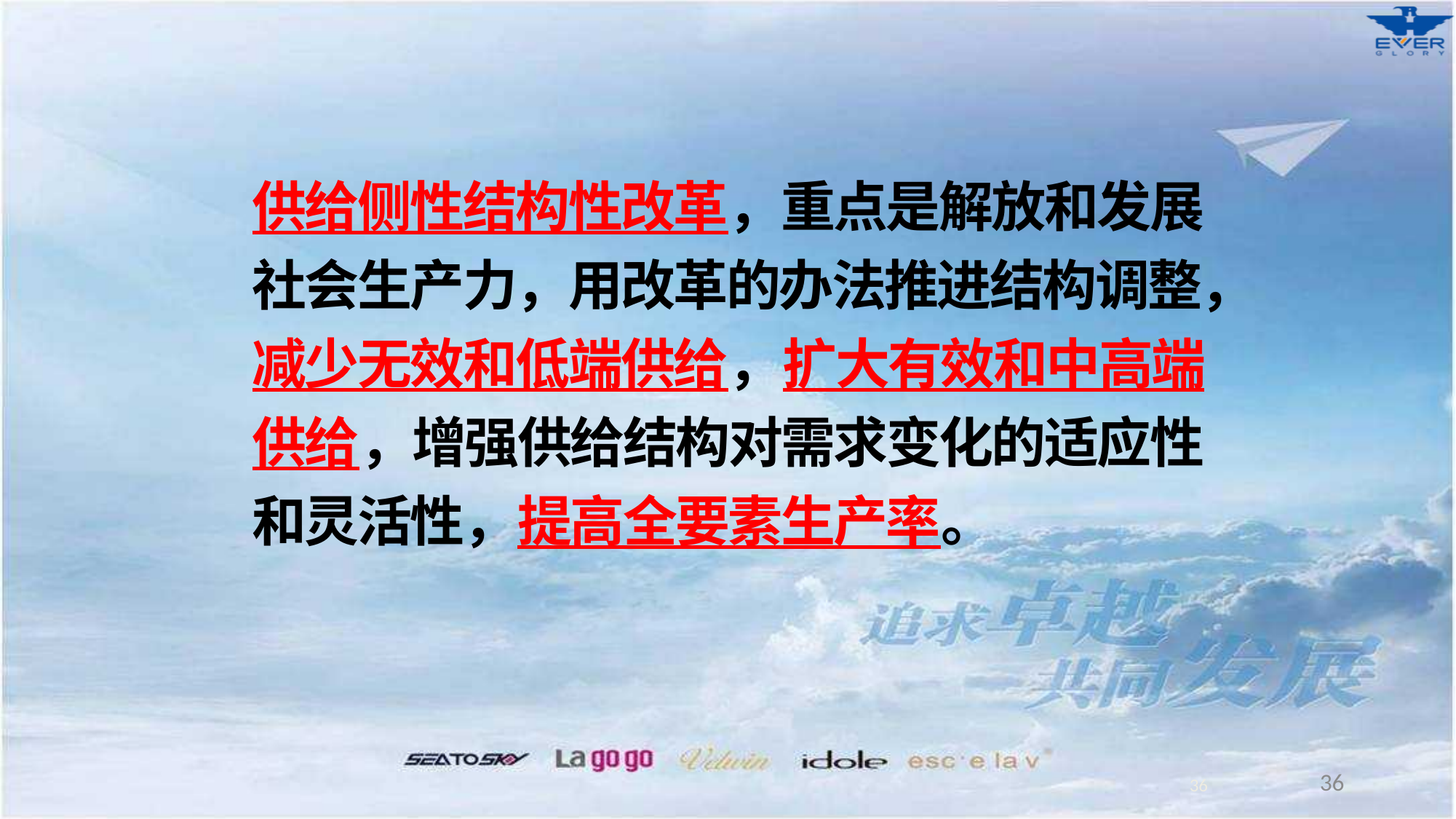

供给侧性结构性改革，重点是解放和发展社会生产力，用改革的办法推进结构调整，减少无效和低端供给，扩大有效和中高端供给，增强供给结构对需求变化的适应性和灵活性，提高全要素生产率。
36
36